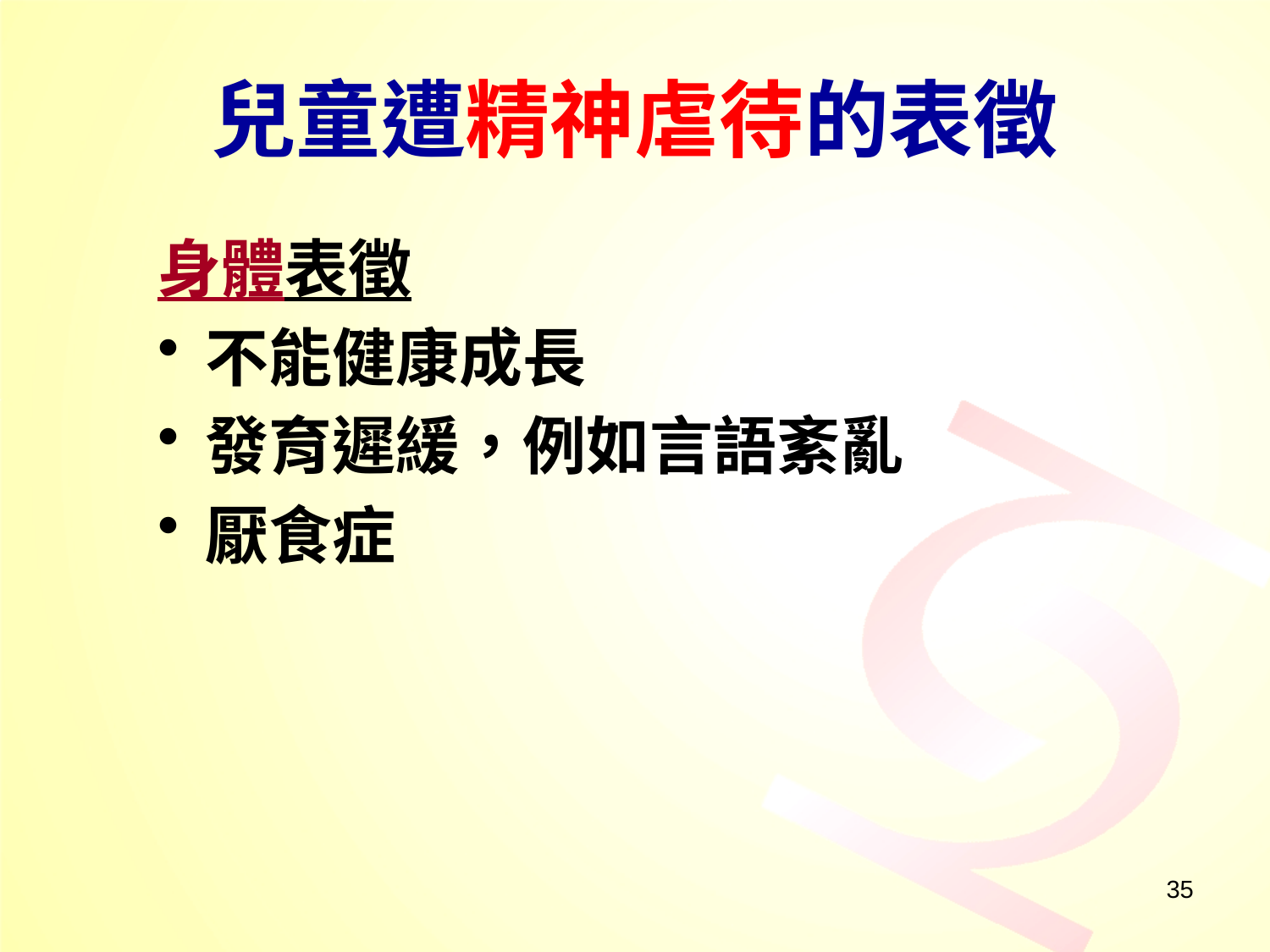

# 兒童遭精神虐待的表徵
身體表徵
不能健康成長
發育遲緩，例如言語紊亂
厭食症
35